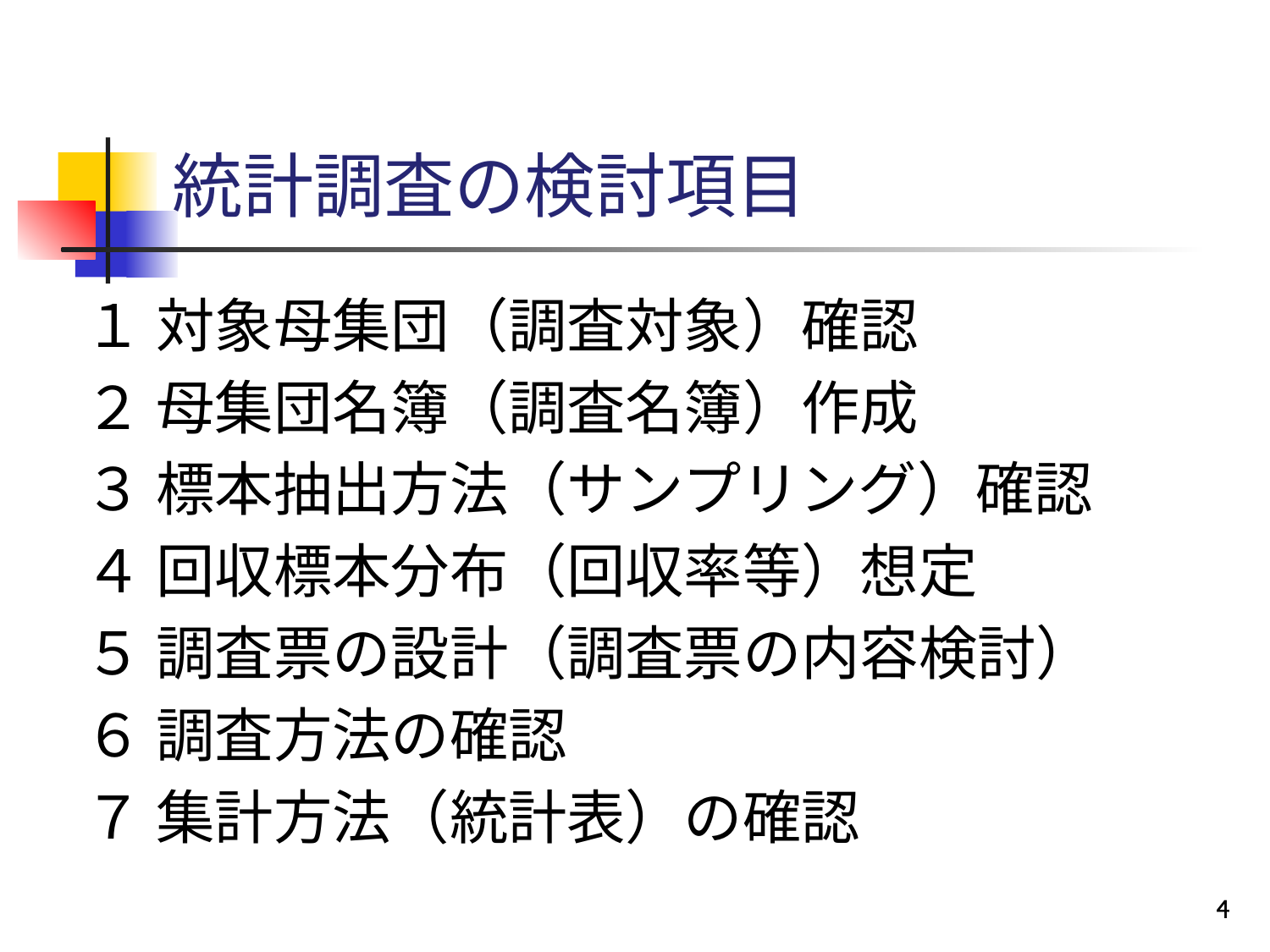

統計調査の検討項目
１ 対象母集団（調査対象）確認
２ 母集団名簿（調査名簿）作成
３ 標本抽出方法（サンプリング）確認
４ 回収標本分布（回収率等）想定
５ 調査票の設計（調査票の内容検討）
６ 調査方法の確認
７ 集計方法（統計表）の確認

4